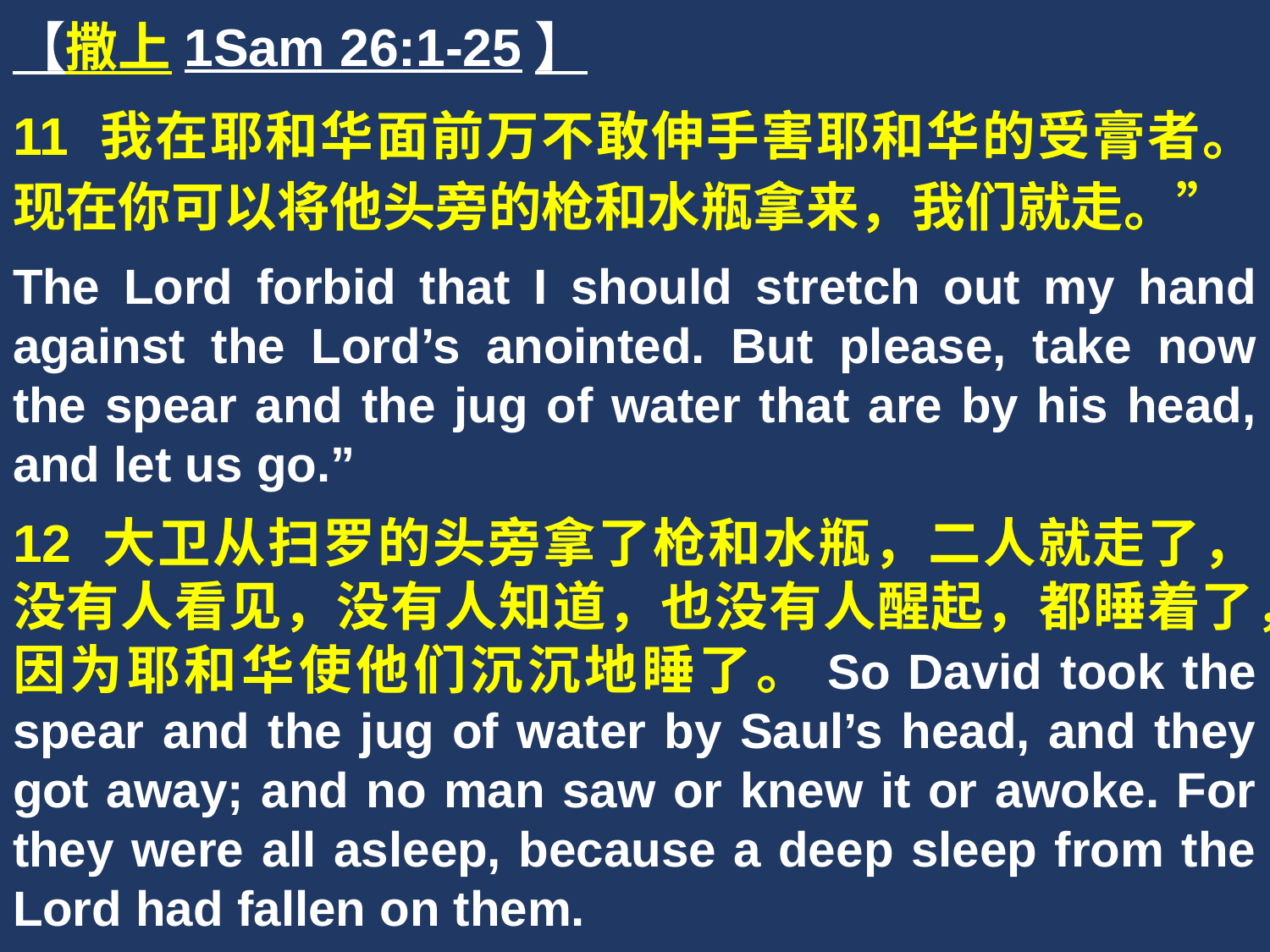

【撒上1Sam 26:1-25】
11 我在耶和华面前万不敢伸手害耶和华的受膏者。现在你可以将他头旁的枪和水瓶拿来，我们就走。”
The Lord forbid that I should stretch out my hand against the Lord’s anointed. But please, take now the spear and the jug of water that are by his head, and let us go.”
12 大卫从扫罗的头旁拿了枪和水瓶，二人就走了，没有人看见，没有人知道，也没有人醒起，都睡着了，因为耶和华使他们沉沉地睡了。So David took the spear and the jug of water by Saul’s head, and they got away; and no man saw or knew it or awoke. For they were all asleep, because a deep sleep from the Lord had fallen on them.